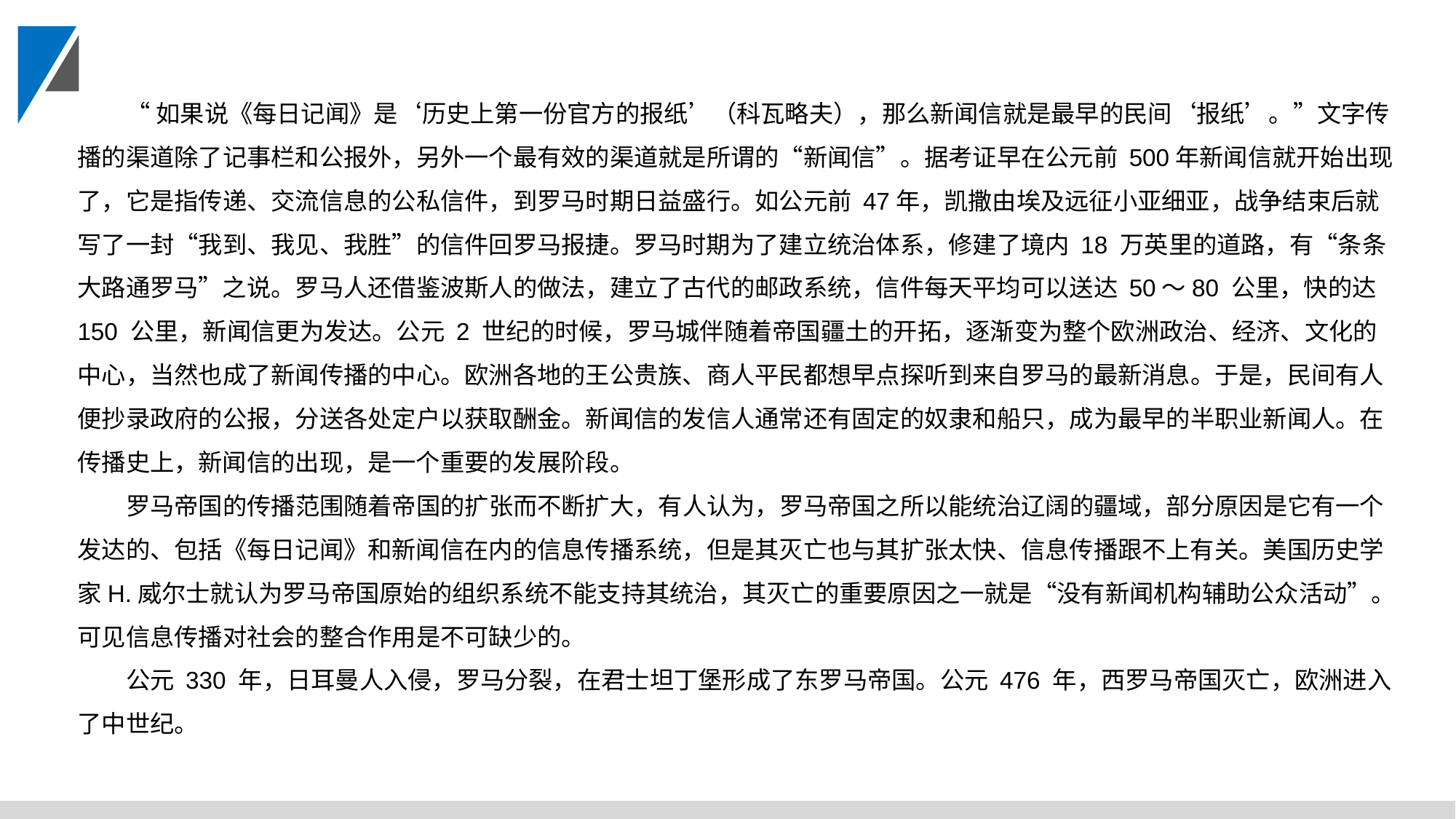

“如果说《每日记闻》是‘历史上第一份官方的报纸’（科瓦略夫），那么新闻信就是最早的民间‘报纸’。”文字传播的渠道除了记事栏和公报外，另外一个最有效的渠道就是所谓的“新闻信”。据考证早在公元前 500年新闻信就开始出现了，它是指传递、交流信息的公私信件，到罗马时期日益盛行。如公元前 47年，凯撒由埃及远征小亚细亚，战争结束后就写了一封“我到、我见、我胜”的信件回罗马报捷。罗马时期为了建立统治体系，修建了境内 18 万英里的道路，有“条条大路通罗马”之说。罗马人还借鉴波斯人的做法，建立了古代的邮政系统，信件每天平均可以送达 50～80 公里，快的达 150 公里，新闻信更为发达。公元 2 世纪的时候，罗马城伴随着帝国疆土的开拓，逐渐变为整个欧洲政治、经济、文化的中心，当然也成了新闻传播的中心。欧洲各地的王公贵族、商人平民都想早点探听到来自罗马的最新消息。于是，民间有人便抄录政府的公报，分送各处定户以获取酬金。新闻信的发信人通常还有固定的奴隶和船只，成为最早的半职业新闻人。在传播史上，新闻信的出现，是一个重要的发展阶段。
罗马帝国的传播范围随着帝国的扩张而不断扩大，有人认为，罗马帝国之所以能统治辽阔的疆域，部分原因是它有一个发达的、包括《每日记闻》和新闻信在内的信息传播系统，但是其灭亡也与其扩张太快、信息传播跟不上有关。美国历史学家H.威尔士就认为罗马帝国原始的组织系统不能支持其统治，其灭亡的重要原因之一就是“没有新闻机构辅助公众活动”。 可见信息传播对社会的整合作用是不可缺少的。
公元 330 年，日耳曼人入侵，罗马分裂，在君士坦丁堡形成了东罗马帝国。公元 476 年，西罗马帝国灭亡，欧洲进入了中世纪。